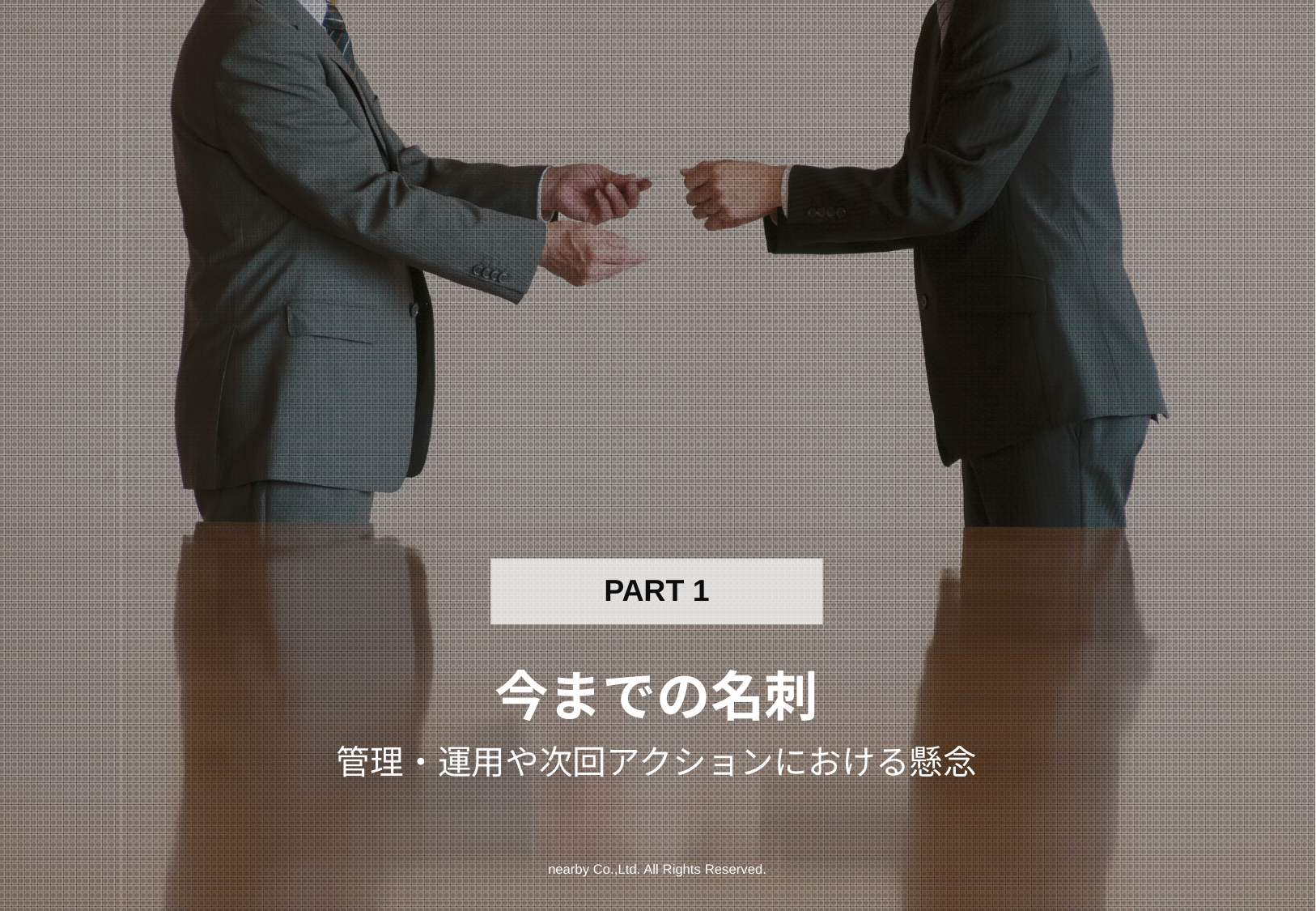

PART 1
# 今までの名刺
管理・運用や次回アクションにおける懸念
nearby Co.,Ltd. All Rights Reserved.